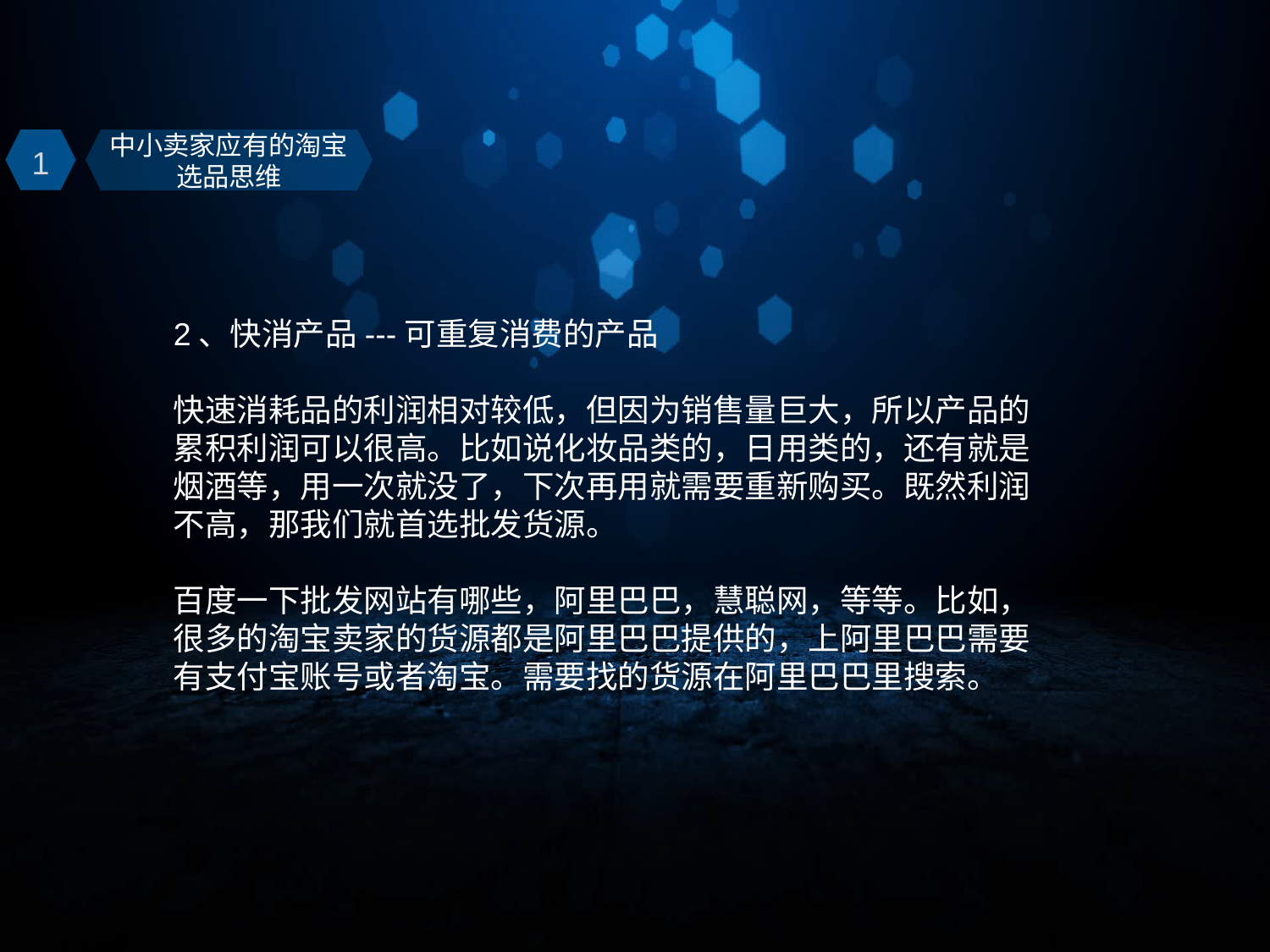

中小卖家应有的淘宝选品思维

1

2、快消产品---可重复消费的产品

快速消耗品的利润相对较低，但因为销售量巨大，所以产品的累积利润可以很高。比如说化妆品类的，日用类的，还有就是烟酒等，用一次就没了，下次再用就需要重新购买。既然利润不高，那我们就首选批发货源。

百度一下批发网站有哪些，阿里巴巴，慧聪网，等等。比如，很多的淘宝卖家的货源都是阿里巴巴提供的，上阿里巴巴需要有支付宝账号或者淘宝。需要找的货源在阿里巴巴里搜索。